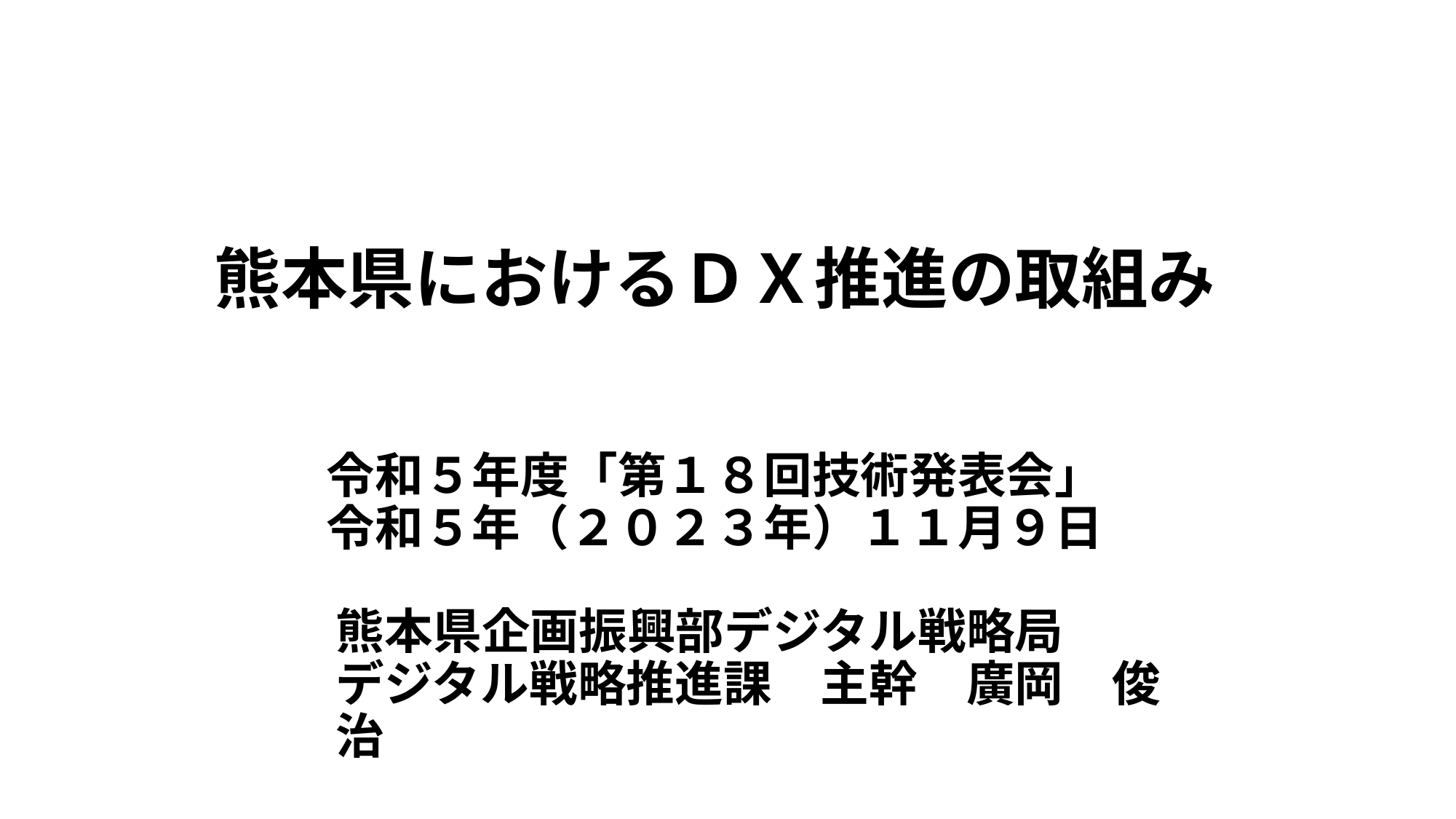

熊本県におけるＤＸ推進の取組み
令和５年度「第１８回技術発表会」
令和５年（２０２３年）１１月９日
熊本県企画振興部デジタル戦略局
デジタル戦略推進課　主幹　廣岡　俊治